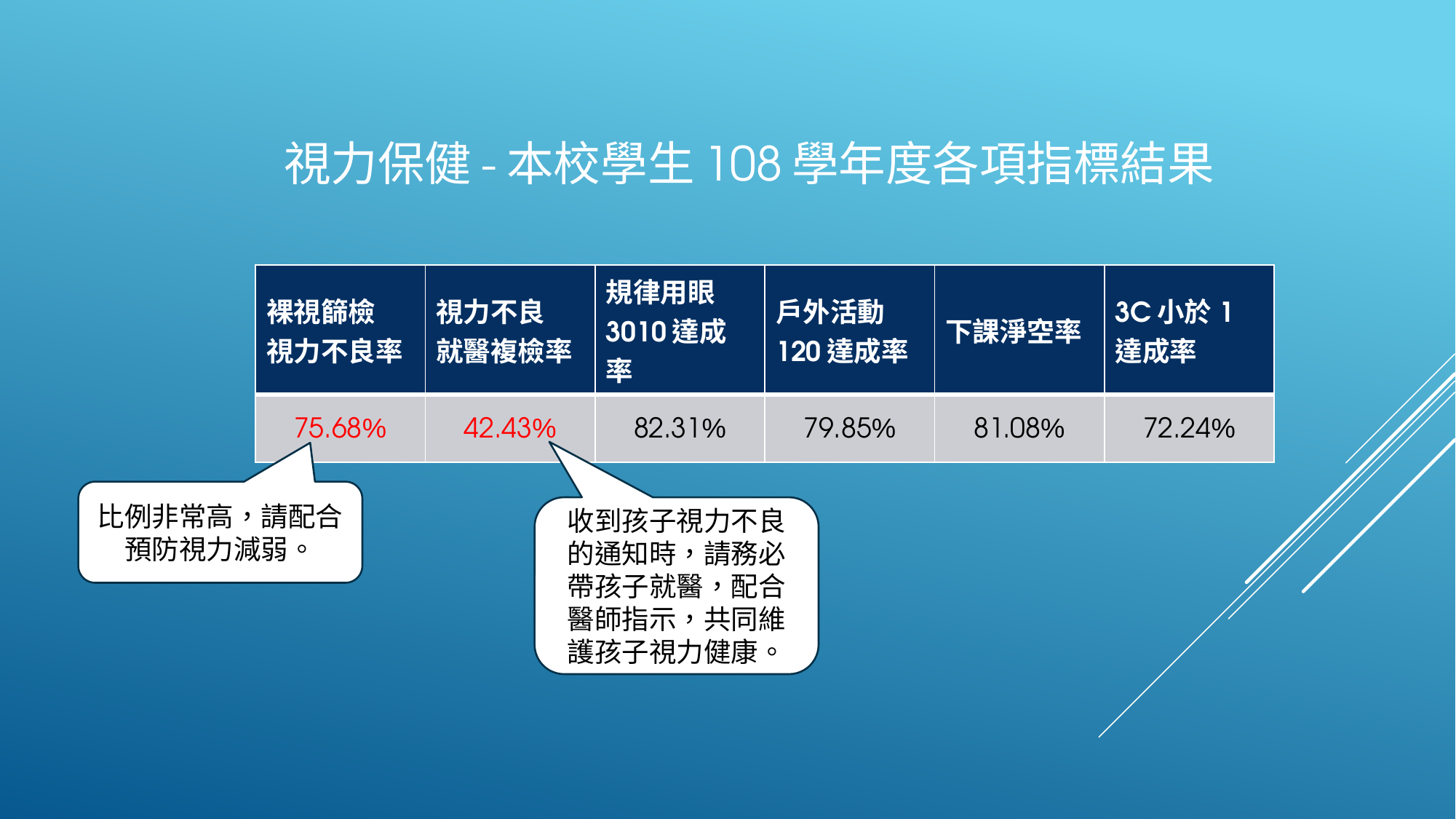

# 視力保健-本校學生108學年度各項指標結果
| 裸視篩檢 視力不良率 | 視力不良 就醫複檢率 | 規律用眼3010達成率 | 戶外活動120達成率 | 下課淨空率 | 3C小於1 達成率 |
| --- | --- | --- | --- | --- | --- |
| 75.68% | 42.43% | 82.31% | 79.85% | 81.08% | 72.24% |
比例非常高，請配合預防視力減弱。
收到孩子視力不良的通知時，請務必帶孩子就醫，配合醫師指示，共同維護孩子視力健康。